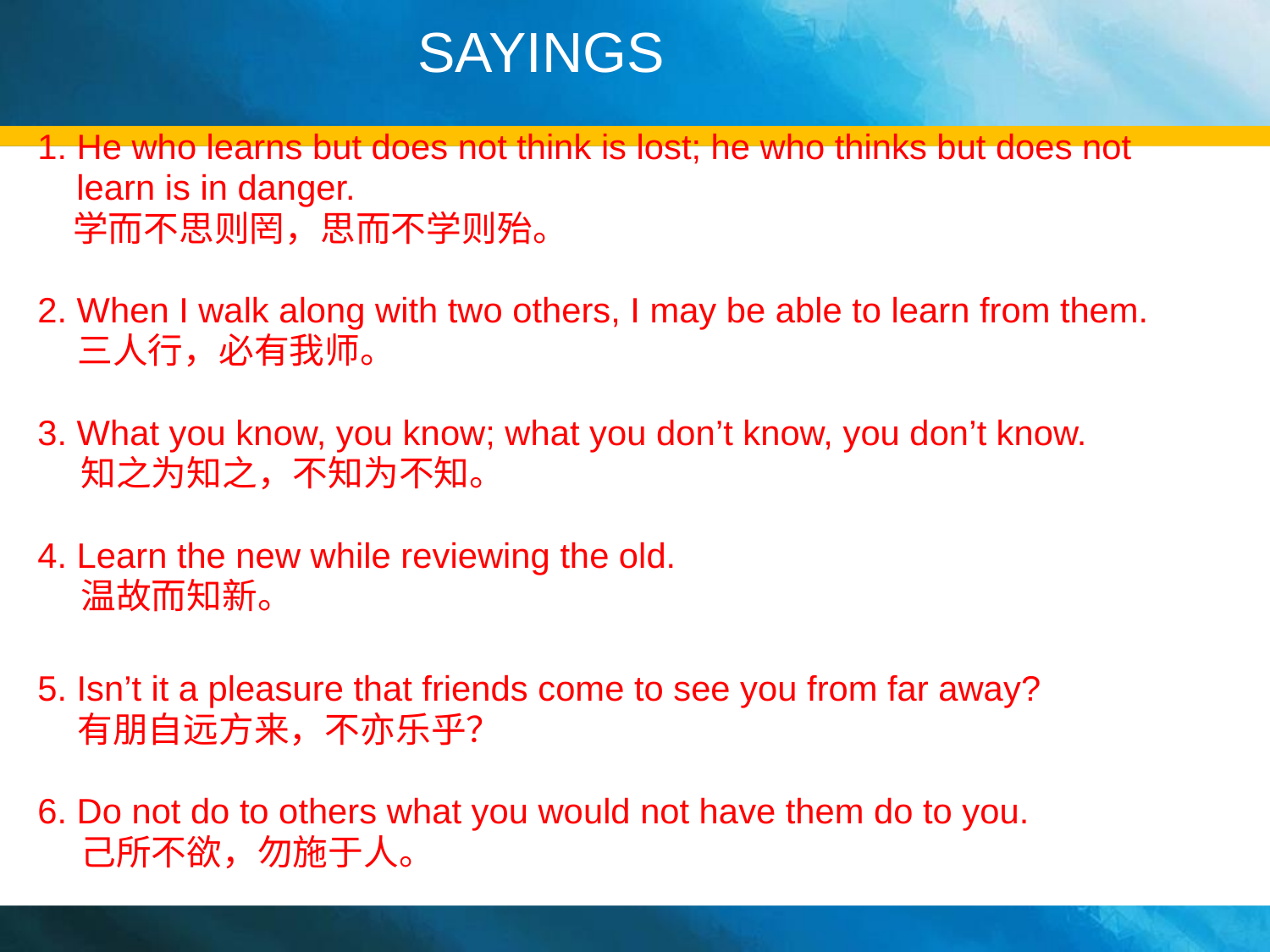

# SAYINGS
1. He who learns but does not think is lost; he who thinks but does not
    learn is in danger.
　学而不思则罔，思而不学则殆。

2. When I walk along with two others, I may be able to learn from them.
    三人行，必有我师。

3. What you know, you know; what you don’t know, you don’t know.
　 知之为知之，不知为不知。

4. Learn the new while reviewing the old.
　 温故而知新。

5. Isn’t it a pleasure that friends come to see you from far away?
    有朋自远方来，不亦乐乎？

6. Do not do to others what you would not have them do to you.
　 己所不欲，勿施于人。